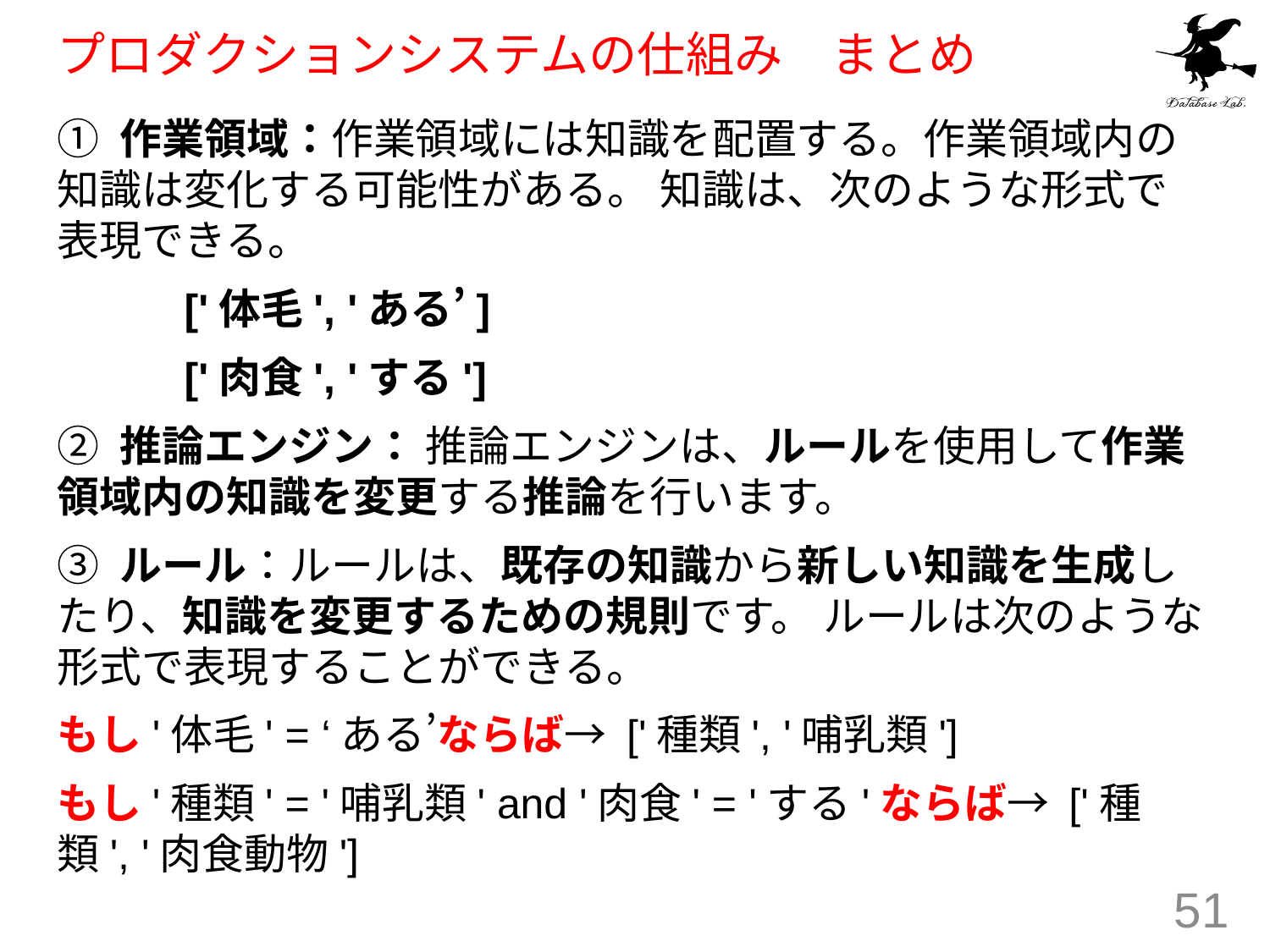

# プロダクションシステムの仕組み　まとめ
① 作業領域：作業領域には知識を配置する。作業領域内の知識は変化する可能性がある。 知識は、次のような形式で表現できる。
	['体毛', 'ある’]
	['肉食', 'する']
② 推論エンジン： 推論エンジンは、ルールを使用して作業領域内の知識を変更する推論を行います。
③ ルール：ルールは、既存の知識から新しい知識を生成したり、知識を変更するための規則です。 ルールは次のような形式で表現することができる。
もし'体毛' = ‘ある’ならば→ ['種類', '哺乳類']
もし'種類' = '哺乳類' and '肉食' = 'する'ならば→ ['種類', '肉食動物']

51